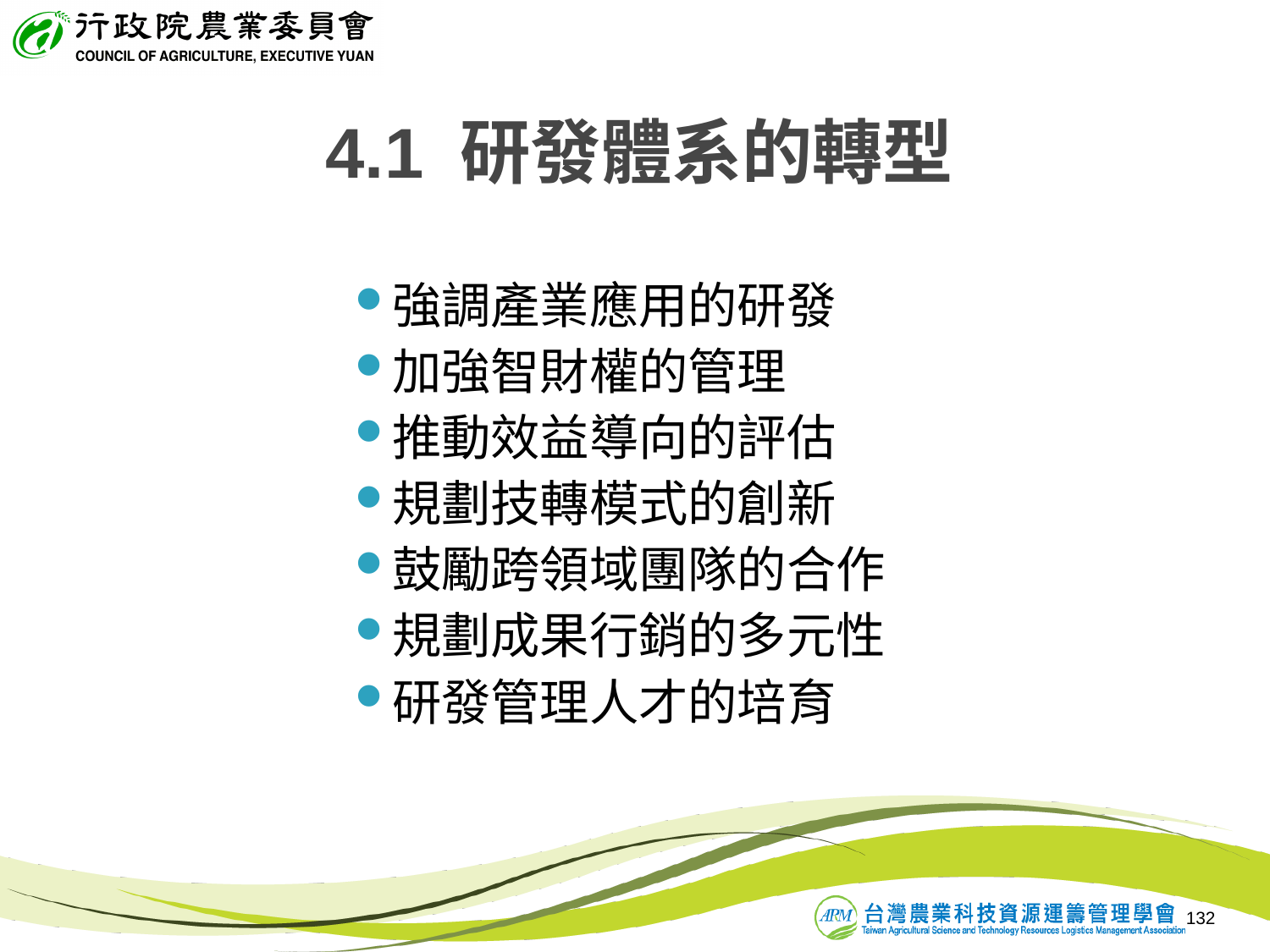

# 4.1 研發體系的轉型
強調產業應用的研發
加強智財權的管理
推動效益導向的評估
規劃技轉模式的創新
鼓勵跨領域團隊的合作
規劃成果行銷的多元性
研發管理人才的培育
132